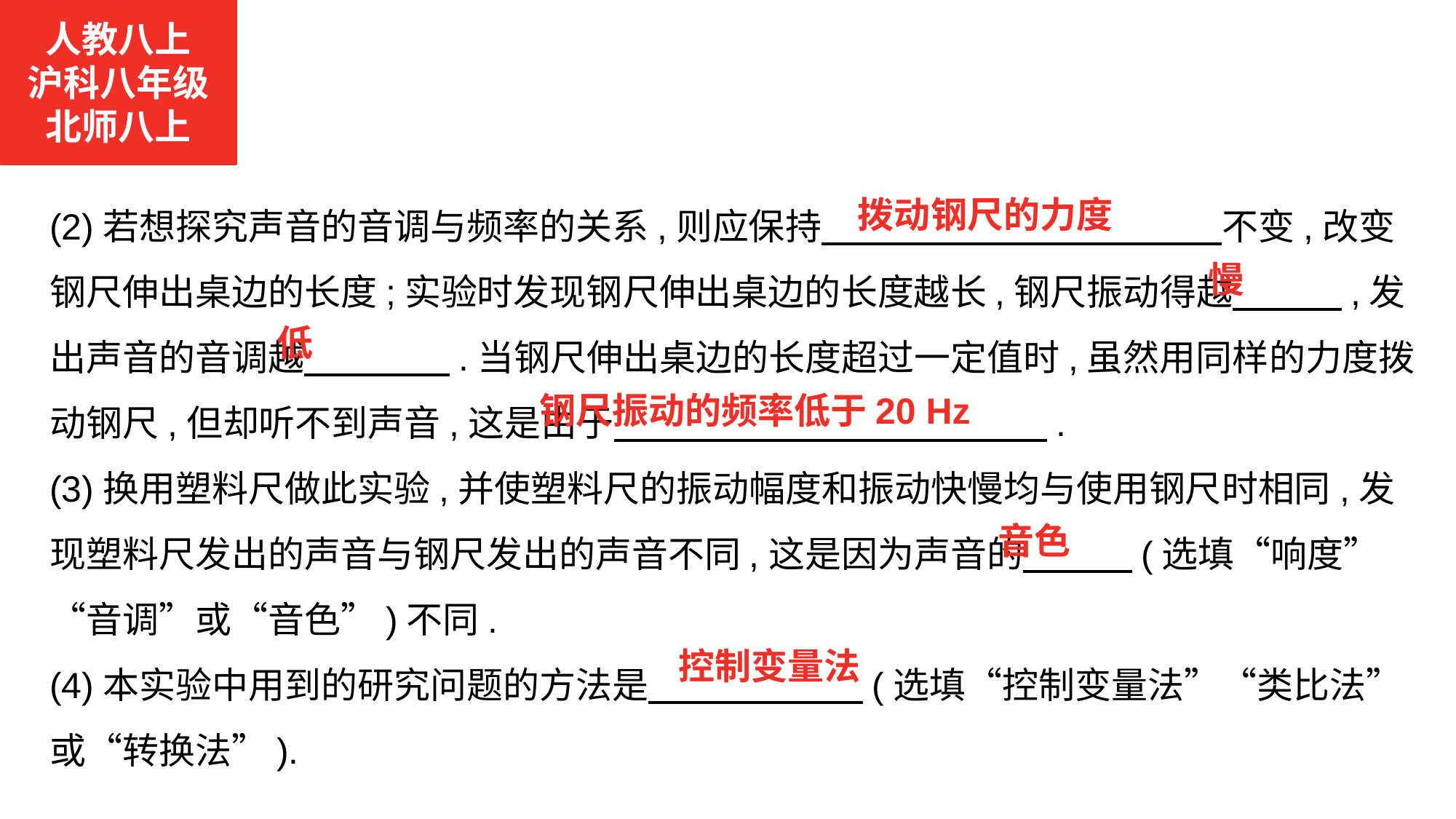

人教八上
沪科八年级
北师八上
(2)若想探究声音的音调与频率的关系,则应保持　　　　　　　　　　　不变,改变钢尺伸出桌边的长度;实验时发现钢尺伸出桌边的长度越长,钢尺振动得越　　　,发出声音的音调越　　　　.当钢尺伸出桌边的长度超过一定值时,虽然用同样的力度拨动钢尺,但却听不到声音,这是由于　    　　　　　　　　　　.
(3)换用塑料尺做此实验,并使塑料尺的振动幅度和振动快慢均与使用钢尺时相同,发现塑料尺发出的声音与钢尺发出的声音不同,这是因为声音的　　　(选填“响度”“音调”或“音色”)不同.
(4)本实验中用到的研究问题的方法是　    　　　　(选填“控制变量法”“类比法”或“转换法”).
拨动钢尺的力度
慢
低
钢尺振动的频率低于20 Hz
音色
控制变量法